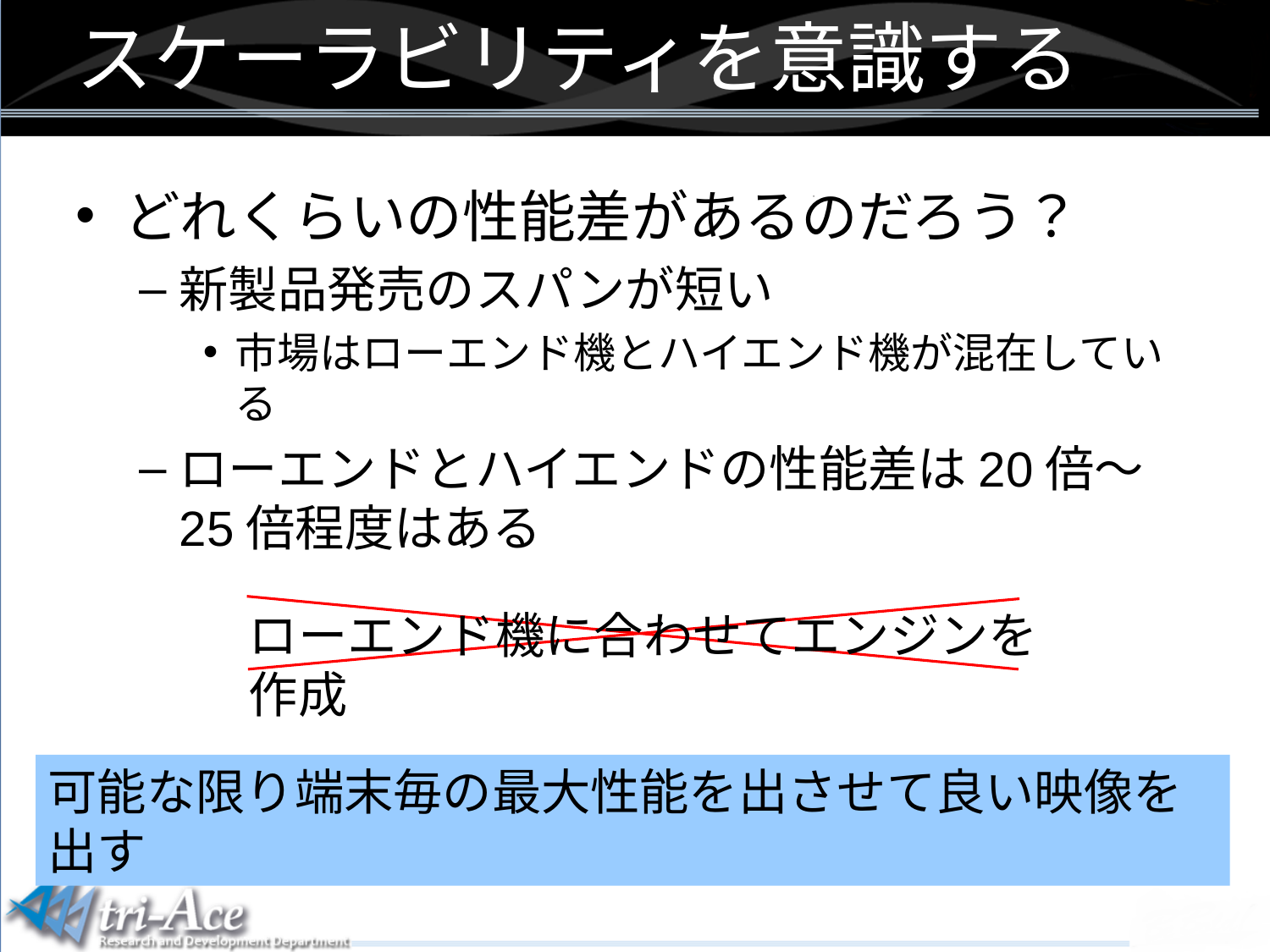

スケーラビリティを意識する
どれくらいの性能差があるのだろう？
新製品発売のスパンが短い
市場はローエンド機とハイエンド機が混在している
ローエンドとハイエンドの性能差は20倍～25倍程度はある

ローエンド機に合わせてエンジンを作成

可能な限り端末毎の最大性能を出させて良い映像を出す